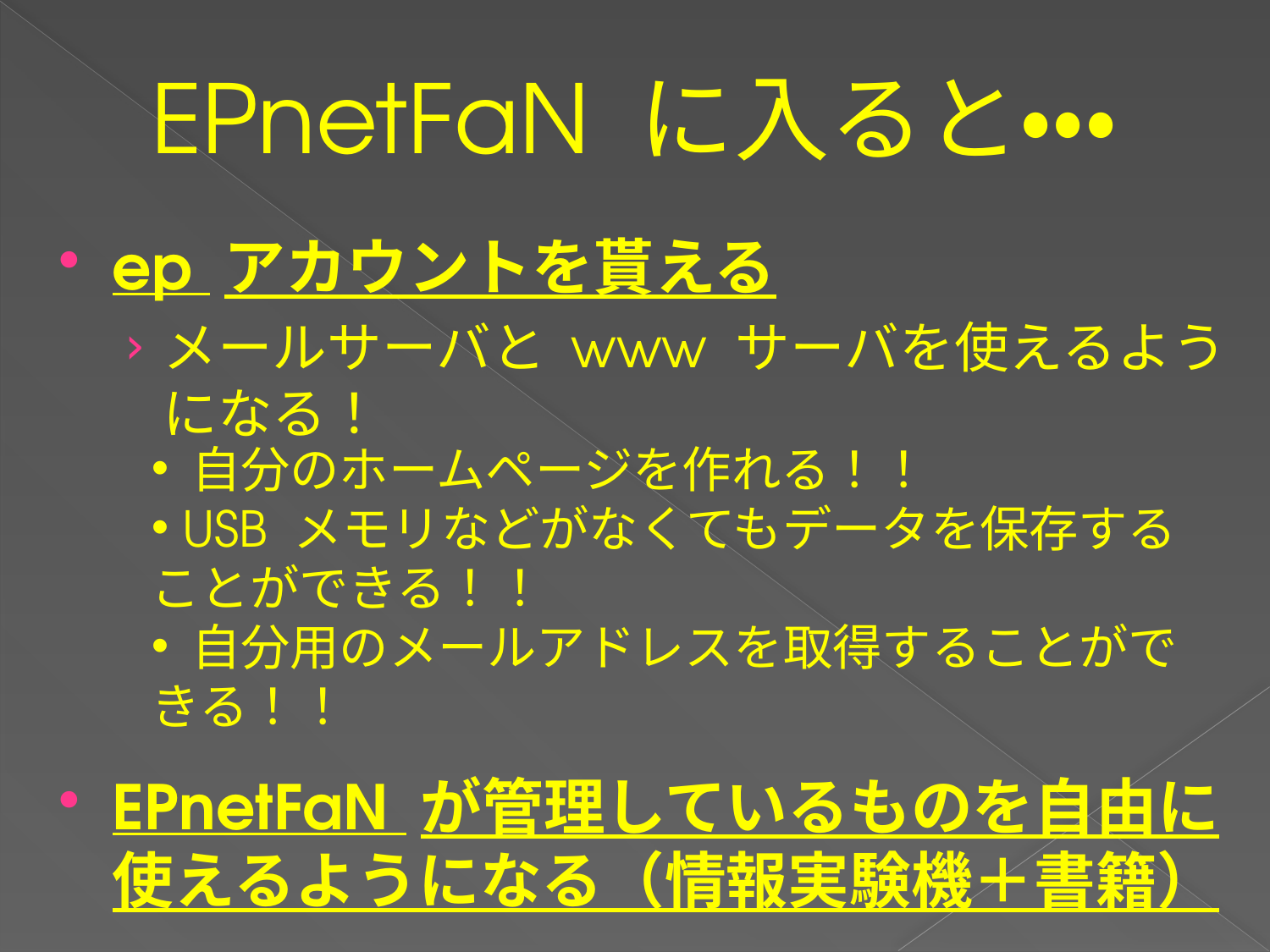

# EPnetFaN に入ると・・・
ep アカウントを貰える
メールサーバと www サーバを使えるようになる！

EPnetFaN が管理しているものを自由に使えるようになる（情報実験機＋書籍）
 自分のホームページを作れる！！
 USB メモリなどがなくてもデータを保存することができる！！
 自分用のメールアドレスを取得することができる！！